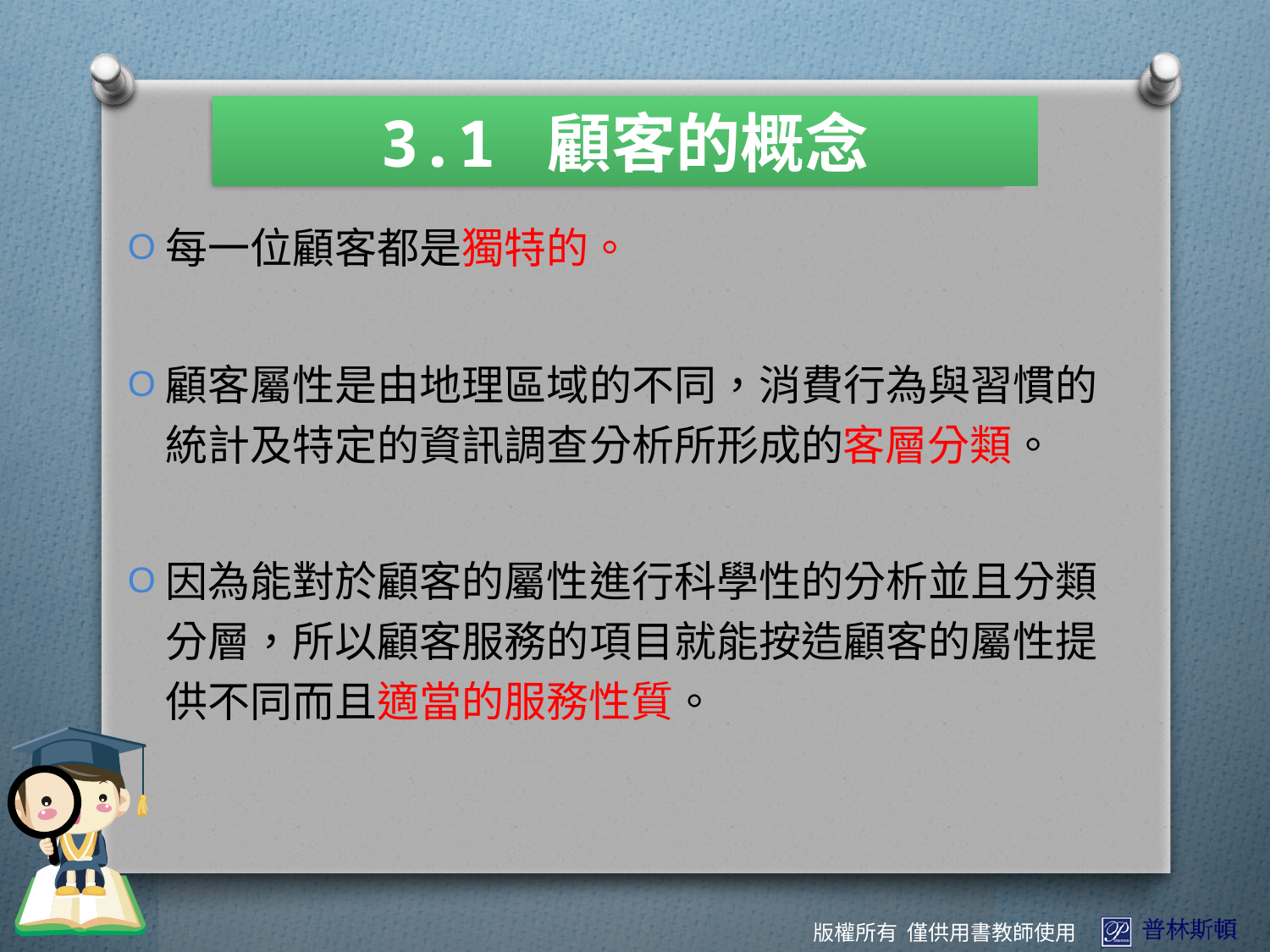

3.1 顧客的概念
每一位顧客都是獨特的。

顧客屬性是由地理區域的不同，消費行為與習慣的統計及特定的資訊調查分析所形成的客層分類。

因為能對於顧客的屬性進行科學性的分析並且分類分層，所以顧客服務的項目就能按造顧客的屬性提供不同而且適當的服務性質。